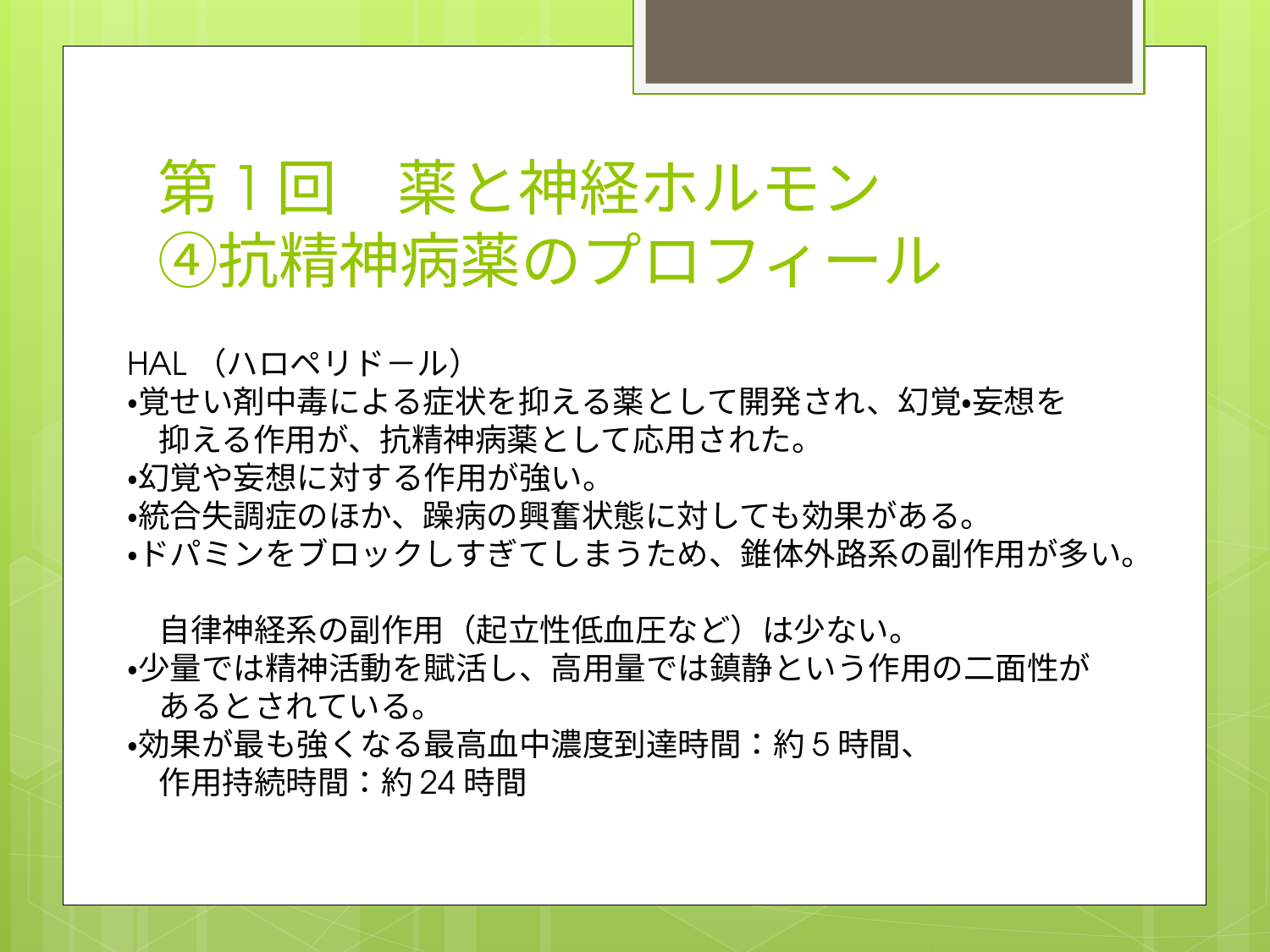

# 第1回　薬と神経ホルモン ④抗精神病薬のプロフィール
HAL（ハロペリド－ル）
・覚せい剤中毒による症状を抑える薬として開発され、幻覚・妄想を
　抑える作用が、抗精神病薬として応用された。
・幻覚や妄想に対する作用が強い。
・統合失調症のほか、躁病の興奮状態に対しても効果がある。
・ドパミンをブロックしすぎてしまうため、錐体外路系の副作用が多い。
　自律神経系の副作用（起立性低血圧など）は少ない。
・少量では精神活動を賦活し、高用量では鎮静という作用の二面性が
　あるとされている。
・効果が最も強くなる最高血中濃度到達時間：約5時間、
　作用持続時間：約24時間